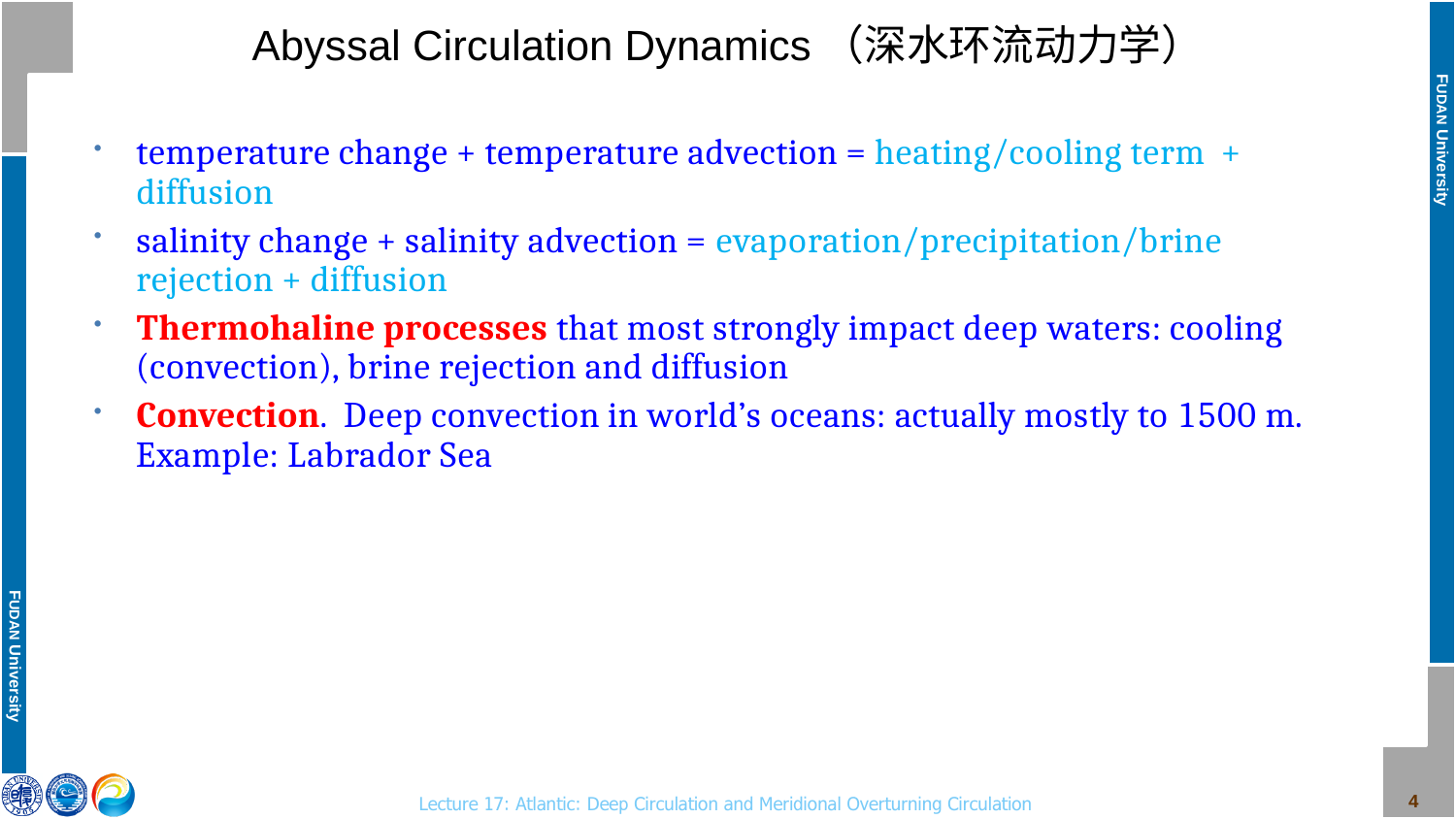

# Abyssal Circulation Dynamics（深水环流动力学）
temperature change + temperature advection = heating/cooling term  + diffusion
salinity change + salinity advection = evaporation/precipitation/brine rejection + diffusion
Thermohaline processes that most strongly impact deep waters: cooling (convection), brine rejection and diffusion
Convection.  Deep convection in world’s oceans: actually mostly to 1500 m. Example: Labrador Sea